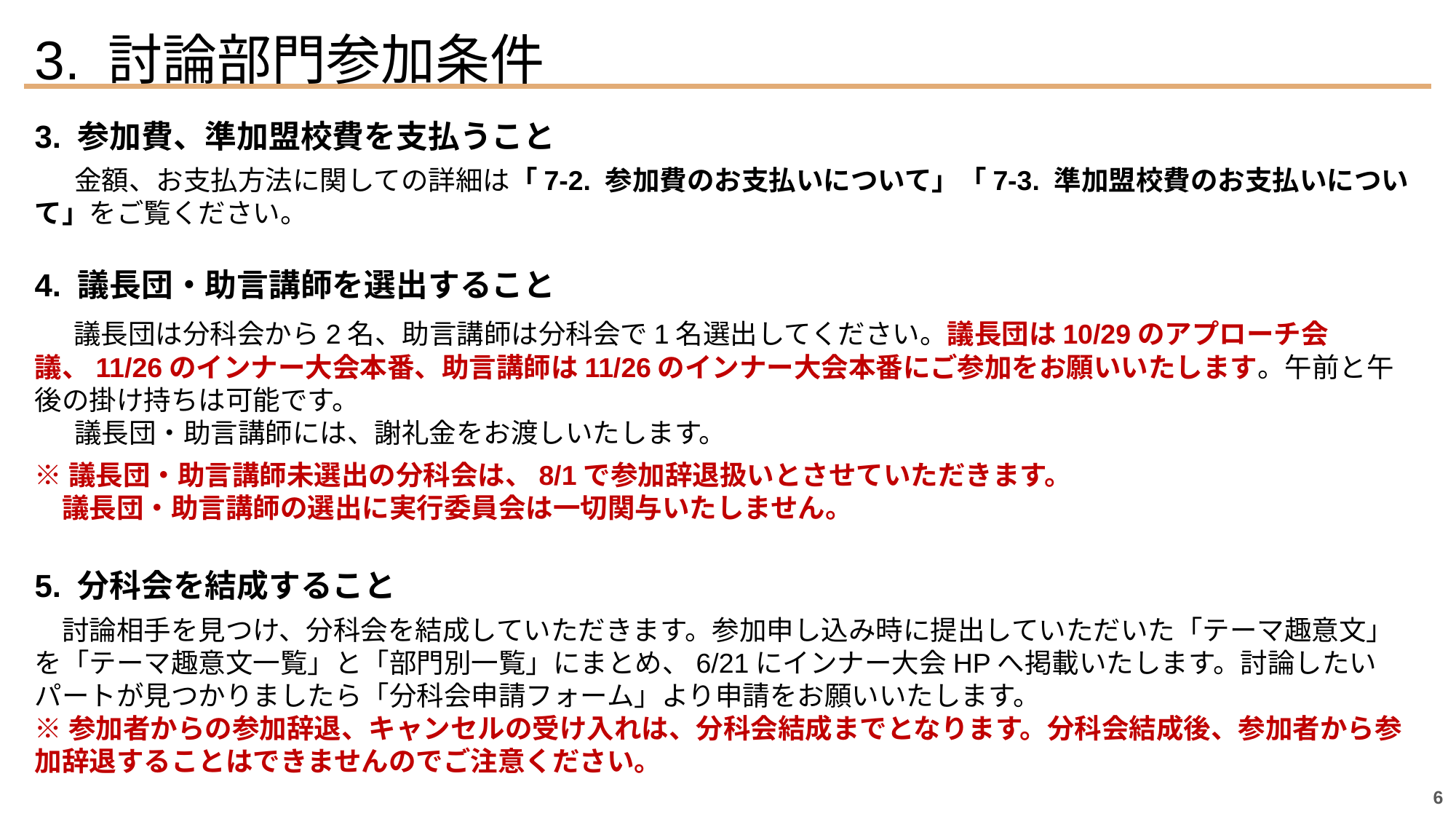

3. 討論部門参加条件
3. 参加費、準加盟校費を支払うこと
　  金額、お支払方法に関しての詳細は「7-2. 参加費のお支払いについて」「7-3. 準加盟校費のお支払いについて」をご覧ください。
4. 議長団・助言講師を選出すること
　 議長団は分科会から2名、助言講師は分科会で1名選出してください。議長団は10/29のアプローチ会議、11/26のインナー大会本番、助言講師は11/26のインナー大会本番にご参加をお願いいたします。午前と午後の掛け持ちは可能です。
　  議長団・助言講師には、謝礼金をお渡しいたします。
※議長団・助言講師未選出の分科会は、8/1で参加辞退扱いとさせていただきます。
　議長団・助言講師の選出に実行委員会は一切関与いたしません。
5. 分科会を結成すること
　討論相手を見つけ、分科会を結成していただきます。参加申し込み時に提出していただいた「テーマ趣意文」を「テーマ趣意文一覧」と「部門別一覧」にまとめ、6/21にインナー大会HPへ掲載いたします。討論したいパートが見つかりましたら「分科会申請フォーム」より申請をお願いいたします。
※参加者からの参加辞退、キャンセルの受け入れは、分科会結成までとなります。分科会結成後、参加者から参加辞退することはできませんのでご注意ください。
6